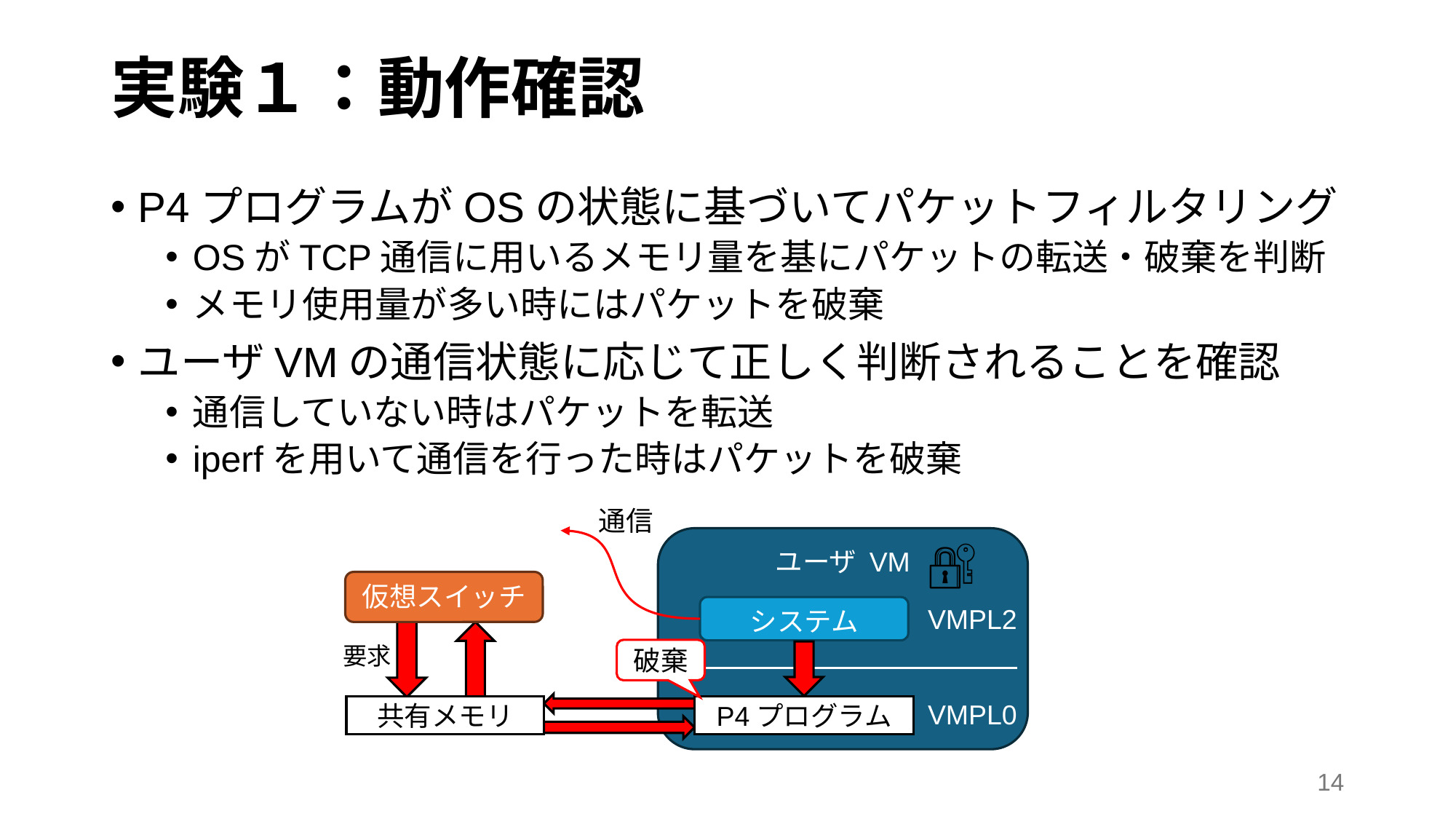

# 実験１：動作確認
P4プログラムがOSの状態に基づいてパケットフィルタリング
OSがTCP通信に用いるメモリ量を基にパケットの転送・破棄を判断
メモリ使用量が多い時にはパケットを破棄
ユーザVMの通信状態に応じて正しく判断されることを確認
通信していない時はパケットを転送
iperfを用いて通信を行った時はパケットを破棄
通信
🔐
ユーザ VM
仮想スイッチ
VMPL2
システム

要求
破棄

VMPL0

共有メモリ
P4プログラム

14